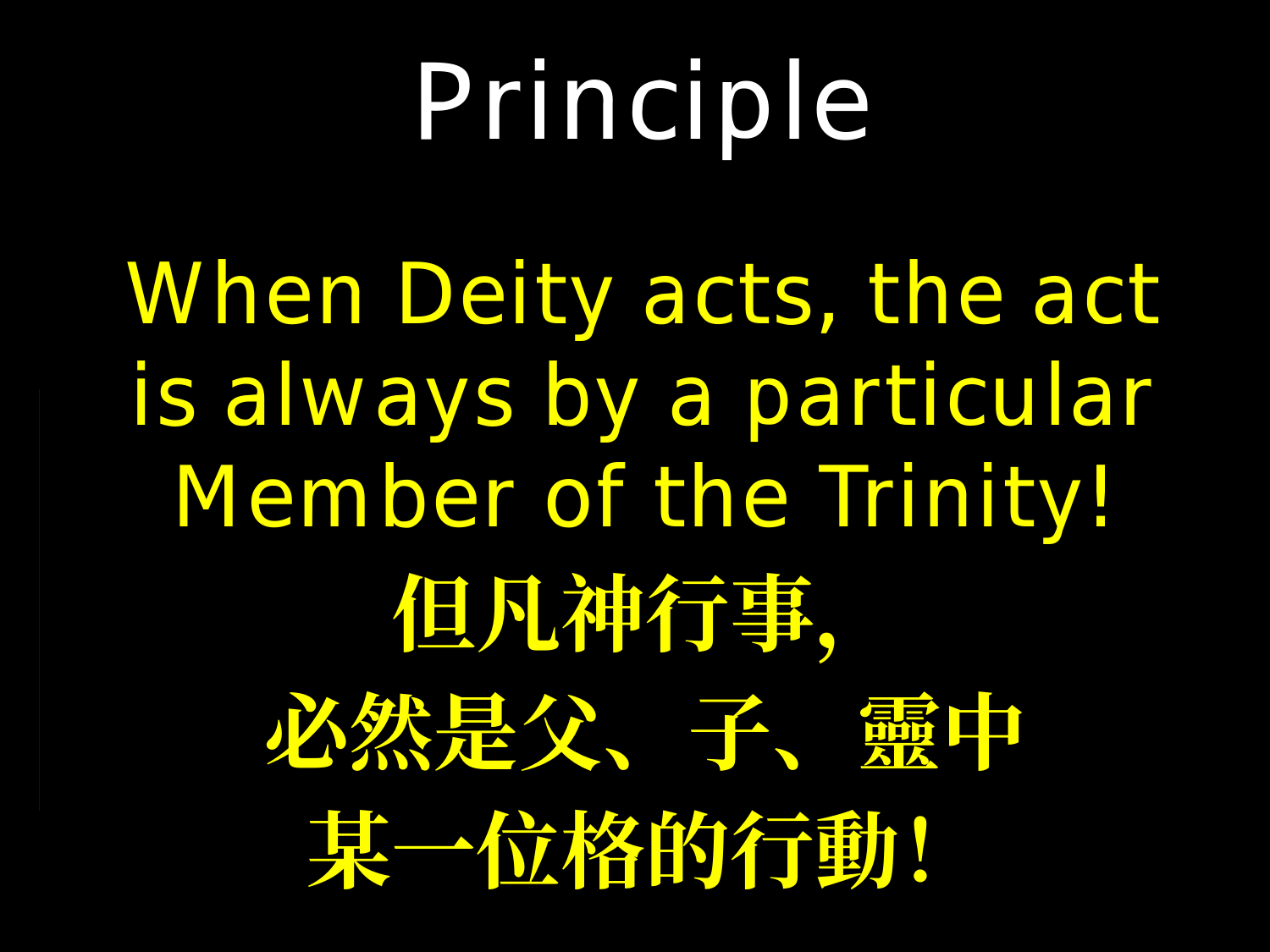

# Principle
When Deity acts, the act is always by a particular Member of the Trinity!
但凡神行事，
必然是父、子、靈中
某一位格的行動！